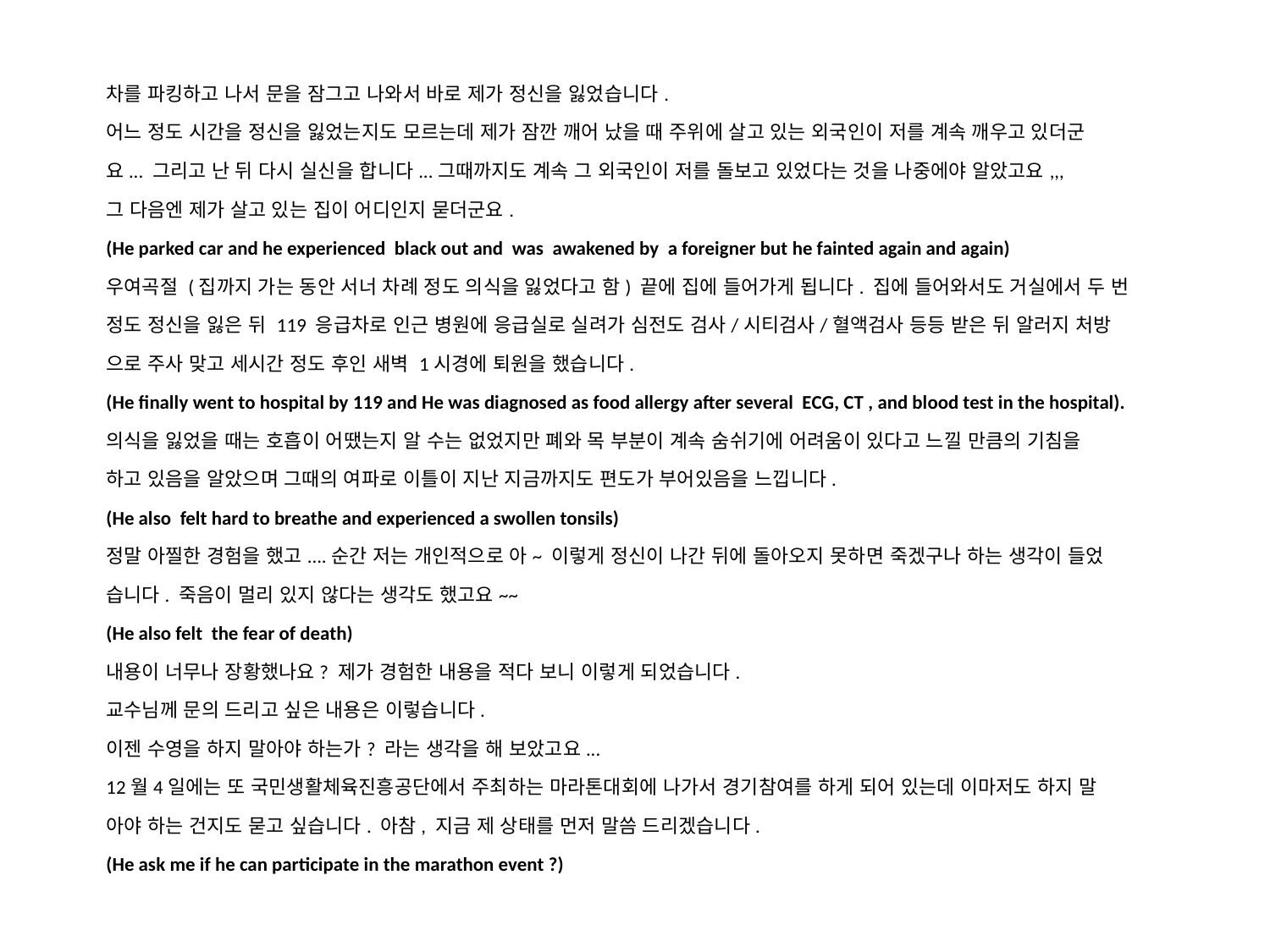

차를 파킹하고 나서 문을 잠그고 나와서 바로 제가 정신을 잃었습니다.
어느 정도 시간을 정신을 잃었는지도 모르는데 제가 잠깐 깨어 났을 때 주위에 살고 있는 외국인이 저를 계속 깨우고 있더군
요... 그리고 난 뒤 다시 실신을 합니다...그때까지도 계속 그 외국인이 저를 돌보고 있었다는 것을 나중에야 알았고요,,,
그 다음엔 제가 살고 있는 집이 어디인지 묻더군요.
(He parked car and he experienced  black out and  was  awakened by  a foreigner but he fainted again and again)
우여곡절 (집까지 가는 동안 서너 차례 정도 의식을 잃었다고 함) 끝에 집에 들어가게 됩니다. 집에 들어와서도 거실에서 두 번
정도 정신을 잃은 뒤 119 응급차로 인근 병원에 응급실로 실려가 심전도 검사/시티검사/혈액검사 등등 받은 뒤 알러지 처방
으로 주사 맞고 세시간 정도 후인 새벽 1시경에 퇴원을 했습니다.
(He finally went to hospital by 119 and He was diagnosed as food allergy after several  ECG, CT , and blood test in the hospital).
의식을 잃었을 때는 호흡이 어땠는지 알 수는 없었지만 폐와 목 부분이 계속 숨쉬기에 어려움이 있다고 느낄 만큼의 기침을
하고 있음을 알았으며 그때의 여파로 이틀이 지난 지금까지도 편도가 부어있음을 느낍니다.
(He also  felt hard to breathe and experienced a swollen tonsils)
정말 아찔한 경험을 했고....순간 저는 개인적으로 아~ 이렇게 정신이 나간 뒤에 돌아오지 못하면 죽겠구나 하는 생각이 들었
습니다. 죽음이 멀리 있지 않다는 생각도 했고요~~
(He also felt  the fear of death)
내용이 너무나 장황했나요? 제가 경험한 내용을 적다 보니 이렇게 되었습니다.
교수님께 문의 드리고 싶은 내용은 이렇습니다.
이젠 수영을 하지 말아야 하는가? 라는 생각을 해 보았고요...
12월4일에는 또 국민생활체육진흥공단에서 주최하는 마라톤대회에 나가서 경기참여를 하게 되어 있는데 이마저도 하지 말
아야 하는 건지도 묻고 싶습니다. 아참, 지금 제 상태를 먼저 말씀 드리겠습니다.
(He ask me if he can participate in the marathon event ?)